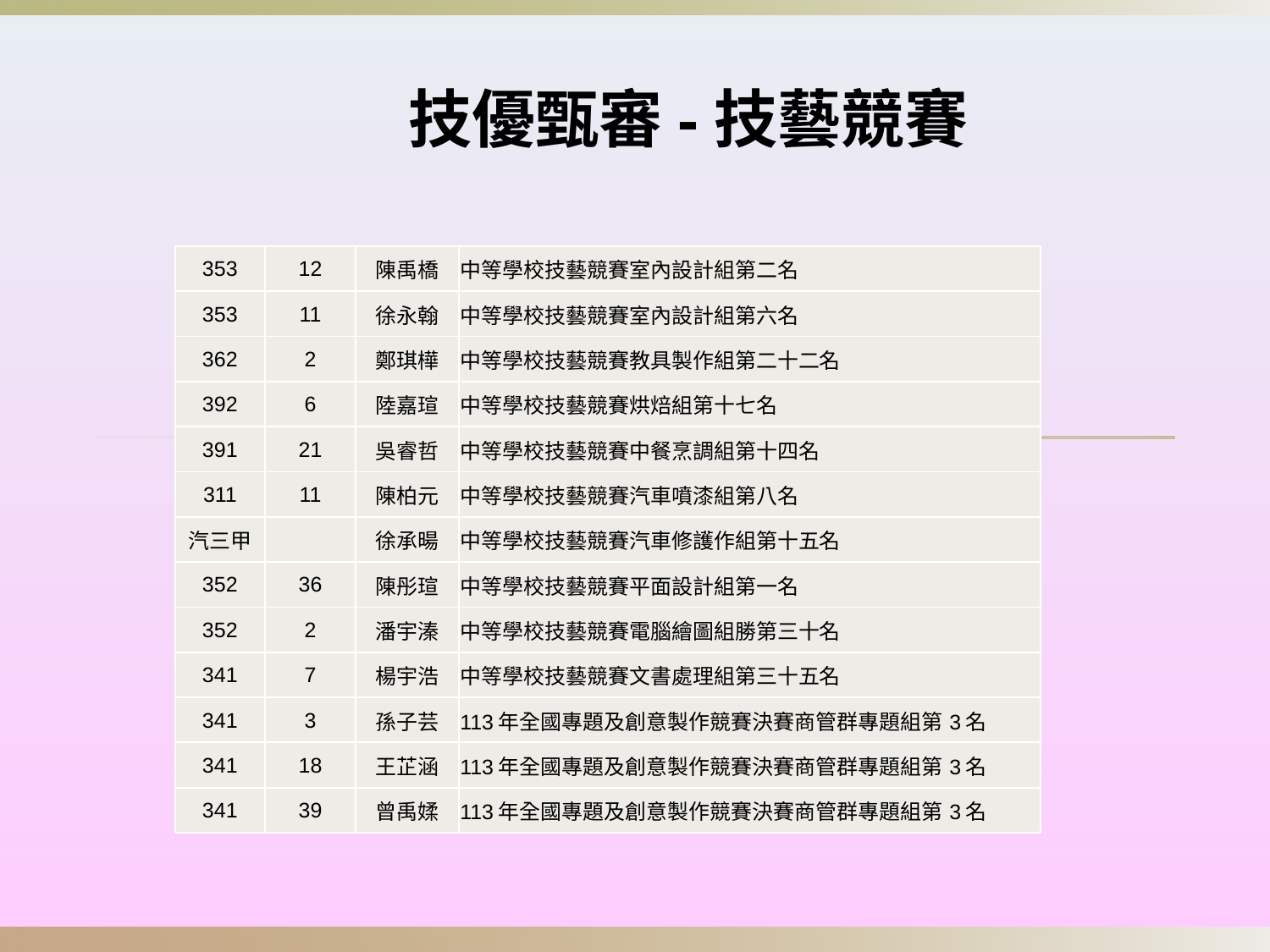

技優甄審-技藝競賽
| 353 | 12 | 陳禹橋 | 中等學校技藝競賽室內設計組第二名 |
| --- | --- | --- | --- |
| 353 | 11 | 徐永翰 | 中等學校技藝競賽室內設計組第六名 |
| 362 | 2 | 鄭琪樺 | 中等學校技藝競賽教具製作組第二十二名 |
| 392 | 6 | 陸嘉瑄 | 中等學校技藝競賽烘焙組第十七名 |
| 391 | 21 | 吳睿哲 | 中等學校技藝競賽中餐烹調組第十四名 |
| 311 | 11 | 陳柏元 | 中等學校技藝競賽汽車噴漆組第八名 |
| 汽三甲 |  | 徐承暘 | 中等學校技藝競賽汽車修護作組第十五名 |
| 352 | 36 | 陳彤瑄 | 中等學校技藝競賽平面設計組第一名 |
| 352 | 2 | 潘宇溱 | 中等學校技藝競賽電腦繪圖組勝第三十名 |
| 341 | 7 | 楊宇浩 | 中等學校技藝競賽文書處理組第三十五名 |
| 341 | 3 | 孫子芸 | 113年全國專題及創意製作競賽決賽商管群專題組第3名 |
| 341 | 18 | 王芷涵 | 113年全國專題及創意製作競賽決賽商管群專題組第3名 |
| 341 | 39 | 曾禹媃 | 113年全國專題及創意製作競賽決賽商管群專題組第3名 |